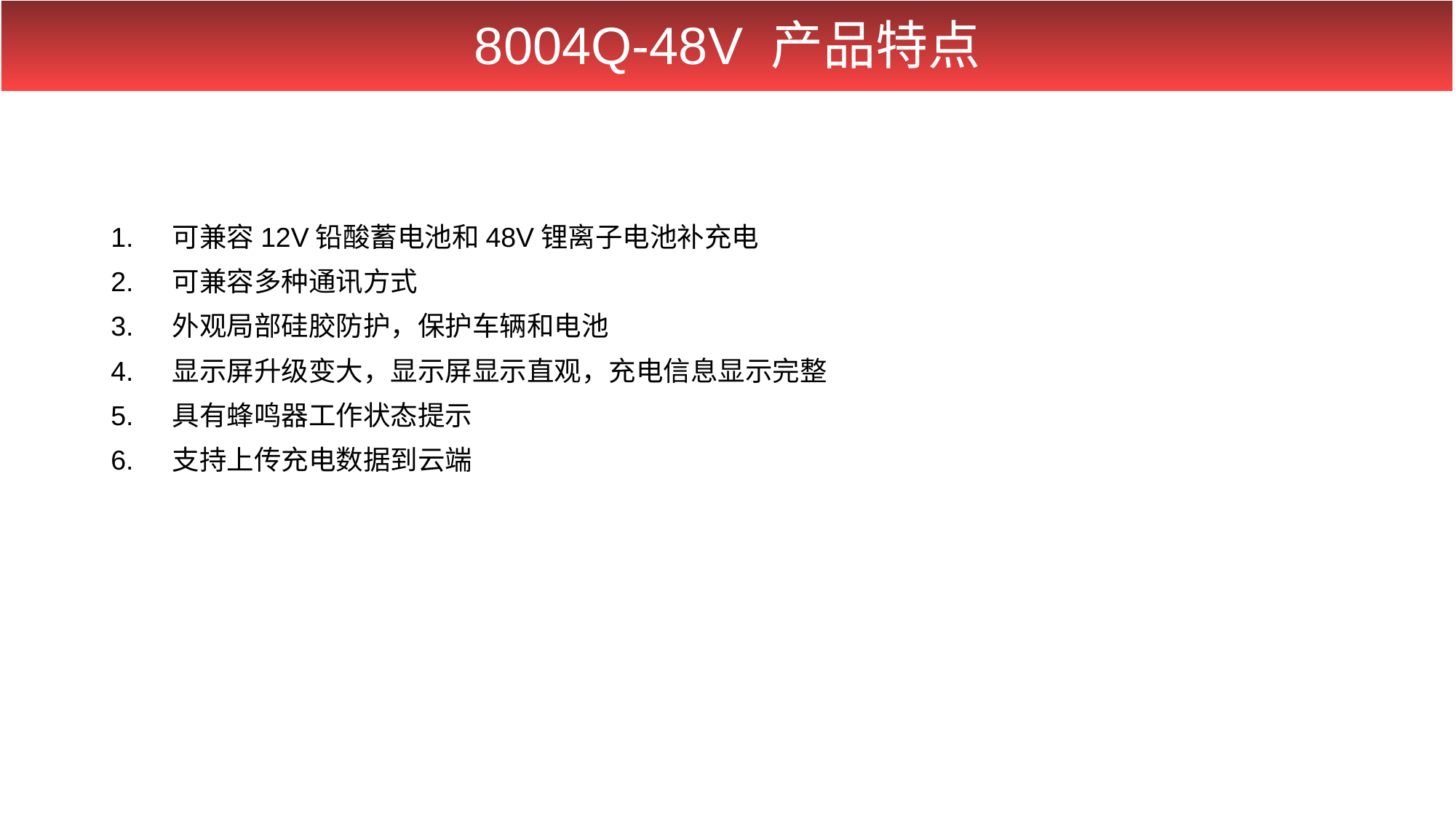

8004Q-48V 产品特点
可兼容12V铅酸蓄电池和48V锂离子电池补充电
可兼容多种通讯方式
外观局部硅胶防护，保护车辆和电池
显示屏升级变大，显示屏显示直观，充电信息显示完整
具有蜂鸣器工作状态提示
支持上传充电数据到云端